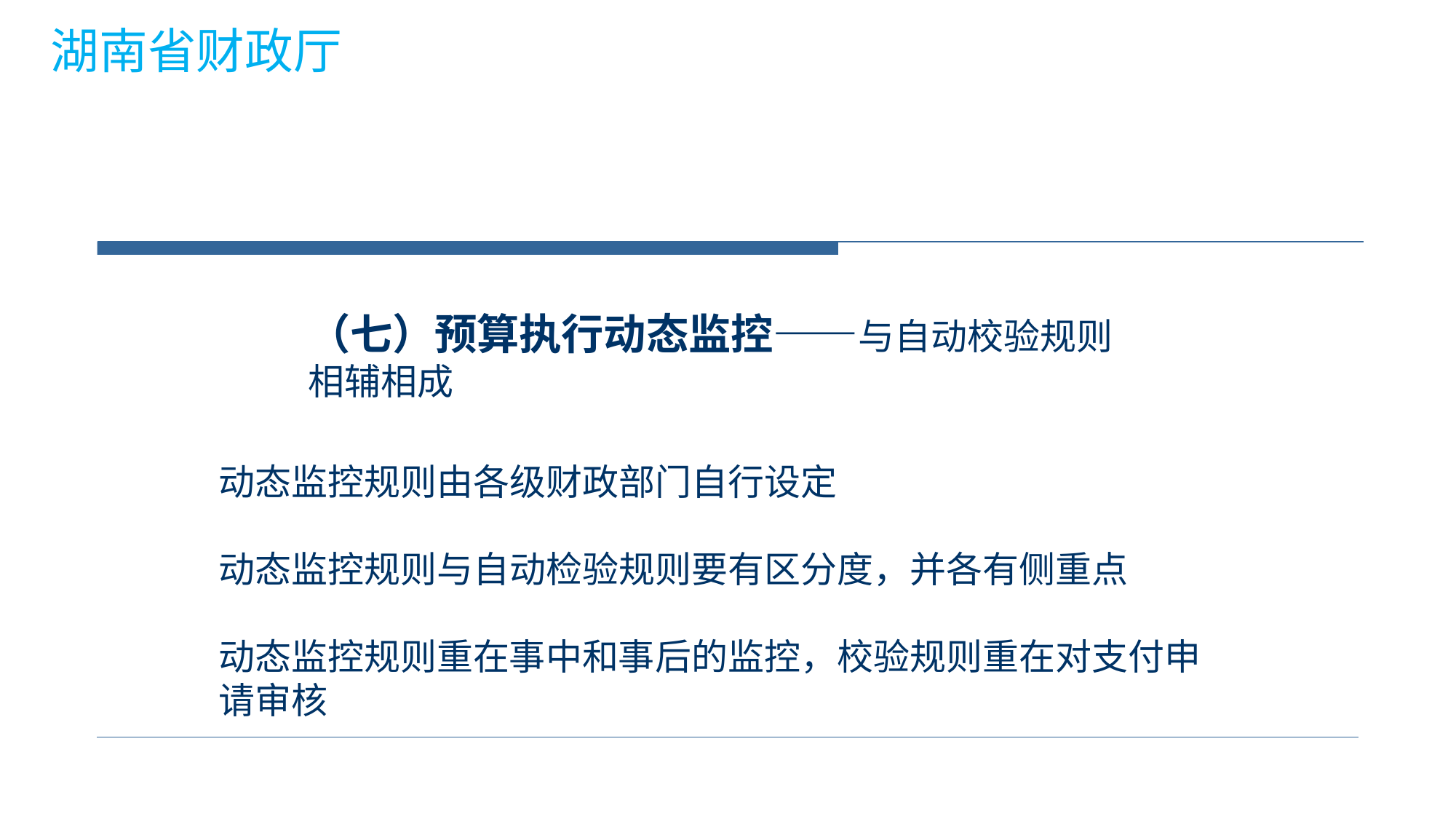

# （七）预算执行动态监控——与自动校验规则相辅相成
动态监控规则由各级财政部门自行设定

动态监控规则与自动检验规则要有区分度，并各有侧重点

动态监控规则重在事中和事后的监控，校验规则重在对支付申请审核